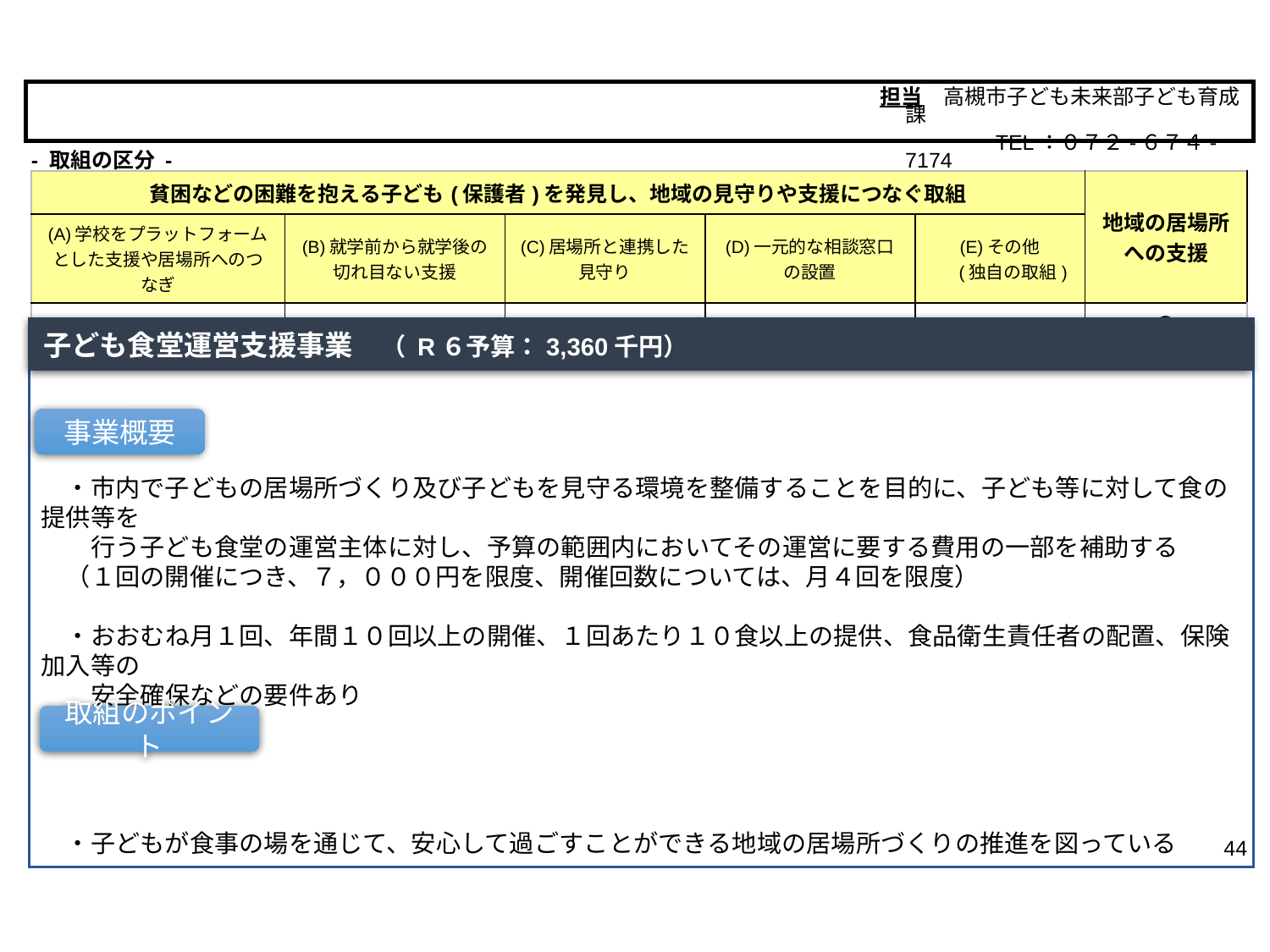

担当　高槻市子ども未来部子ども育成課
　　　　　 TEL：０７２-６７４-7174

高槻市
- 取組の区分 -
| 貧困などの困難を抱える子ども(保護者)を発見し、地域の見守りや支援につなぐ取組 |  |  |  |  | 地域の居場所 への支援 |
| --- | --- | --- | --- | --- | --- |
| (A)学校をプラットフォームとした支援や居場所へのつなぎ | (B)就学前から就学後の 切れ目ない支援 | (C)居場所と連携した 見守り | (D)一元的な相談窓口 の設置 | (E)その他 　 (独自の取組) |  |
|  |  |  |  |  | 〇 |
子ども食堂運営支援事業　（ R６予算：3,360千円）

　・市内で子どもの居場所づくり及び子どもを見守る環境を整備することを目的に、子ども等に対して食の提供等を
　　行う子ども食堂の運営主体に対し、予算の範囲内においてその運営に要する費用の一部を補助する
　（１回の開催につき、７，０００円を限度、開催回数については、月４回を限度）

　・おおむね月１回、年間１０回以上の開催、１回あたり１０食以上の提供、食品衛生責任者の配置、保険加入等の
　　安全確保などの要件あり

　・子どもが食事の場を通じて、安心して過ごすことができる地域の居場所づくりの推進を図っている

事業概要
取組のポイント
44